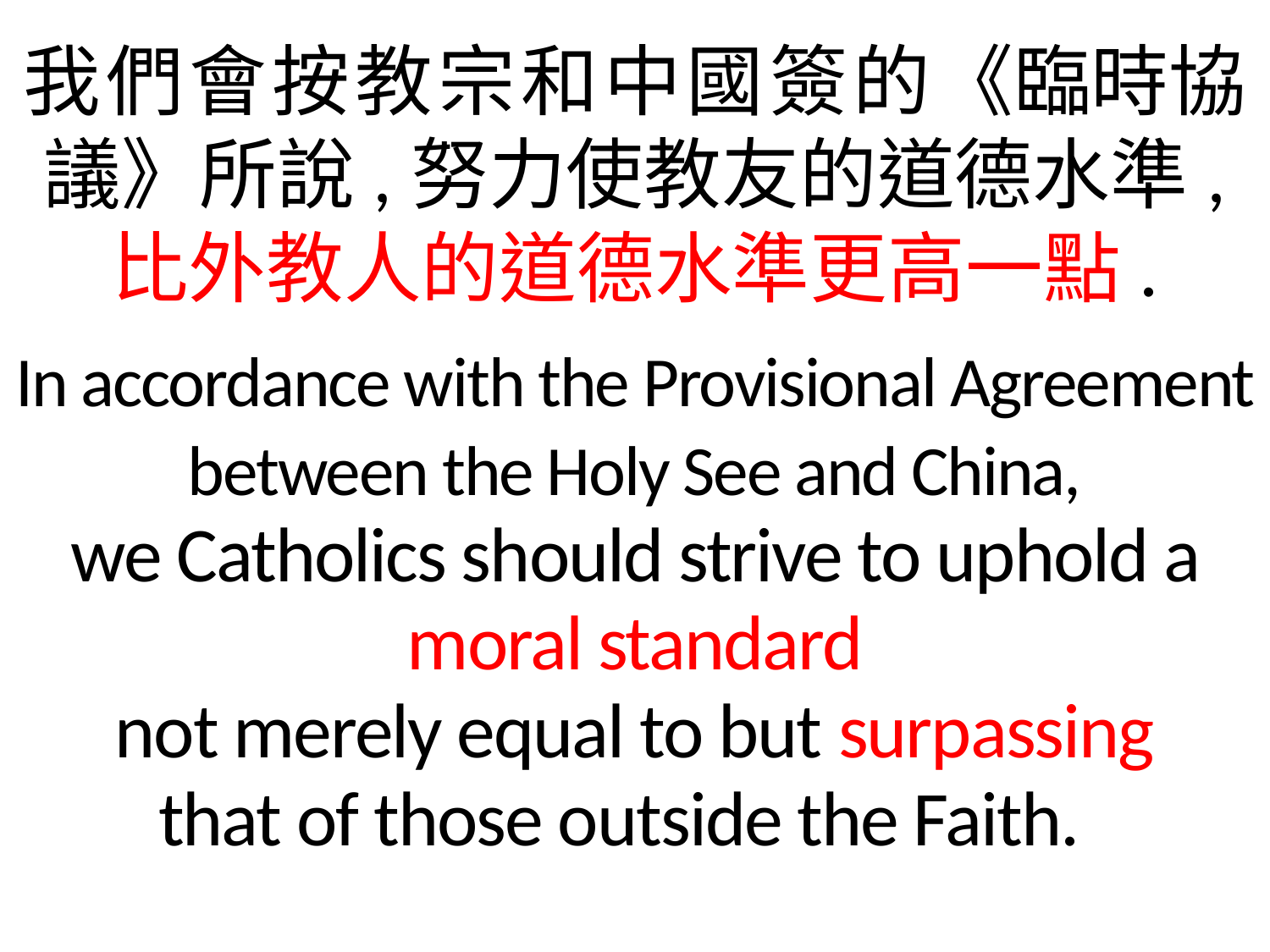

我們會按教宗和中國簽的《臨時協議》所說,努力使教友的道德水準,
比外教人的道德水準更高一點.
In accordance with the Provisional Agreement between the Holy See and China,
we Catholics should strive to uphold a moral standard
not merely equal to but surpassing
that of those outside the Faith.